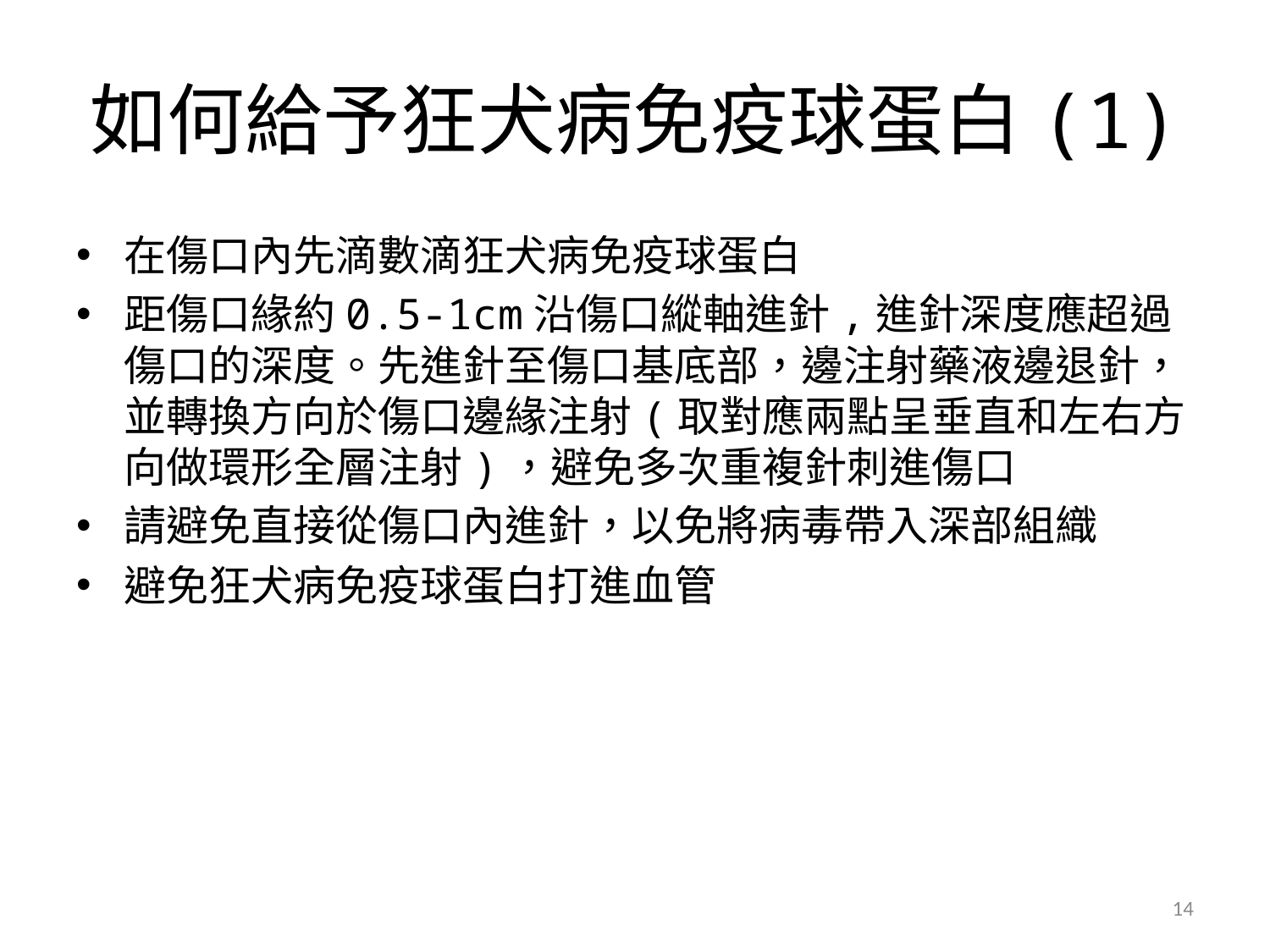

# 如何給予狂犬病免疫球蛋白(1)
在傷口內先滴數滴狂犬病免疫球蛋白
距傷口緣約0.5-1cm沿傷口縱軸進針,進針深度應超過傷口的深度。先進針至傷口基底部，邊注射藥液邊退針，並轉換方向於傷口邊緣注射(取對應兩點呈垂直和左右方向做環形全層注射)，避免多次重複針刺進傷口
請避免直接從傷口內進針，以免將病毒帶入深部組織
避免狂犬病免疫球蛋白打進血管

14